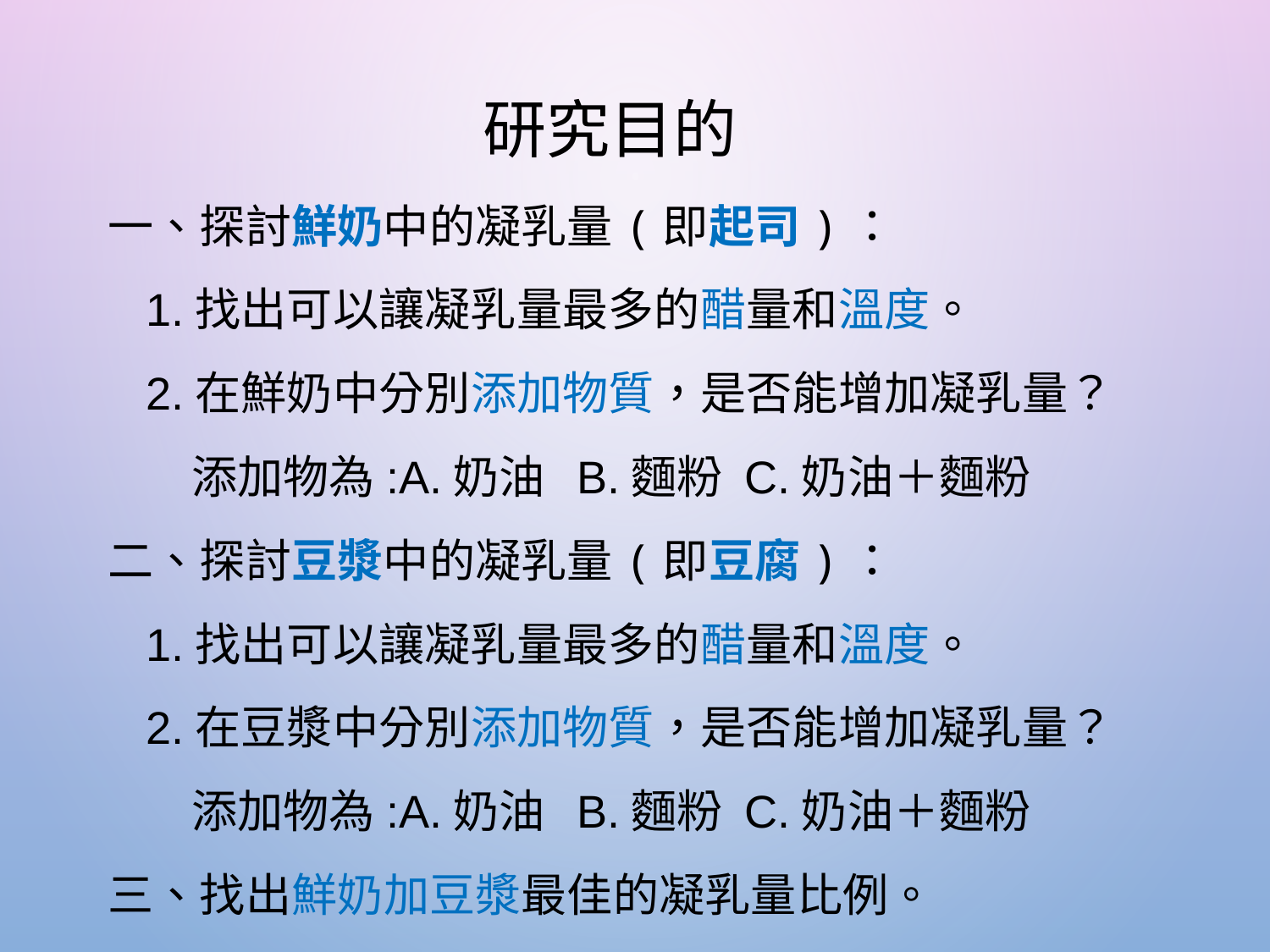

# 研究目的
一、探討鮮奶中的凝乳量(即起司)：
   1.找出可以讓凝乳量最多的醋量和溫度。
   2.在鮮奶中分別添加物質，是否能增加凝乳量？
       添加物為:a.奶油  b.麵粉 c.奶油＋麵粉
二、探討豆漿中的凝乳量(即豆腐)：
   1.找出可以讓凝乳量最多的醋量和溫度。
   2.在豆漿中分別添加物質，是否能增加凝乳量？
       添加物為:a.奶油  b.麵粉 c.奶油＋麵粉
三、找出鮮奶加豆漿最佳的凝乳量比例。